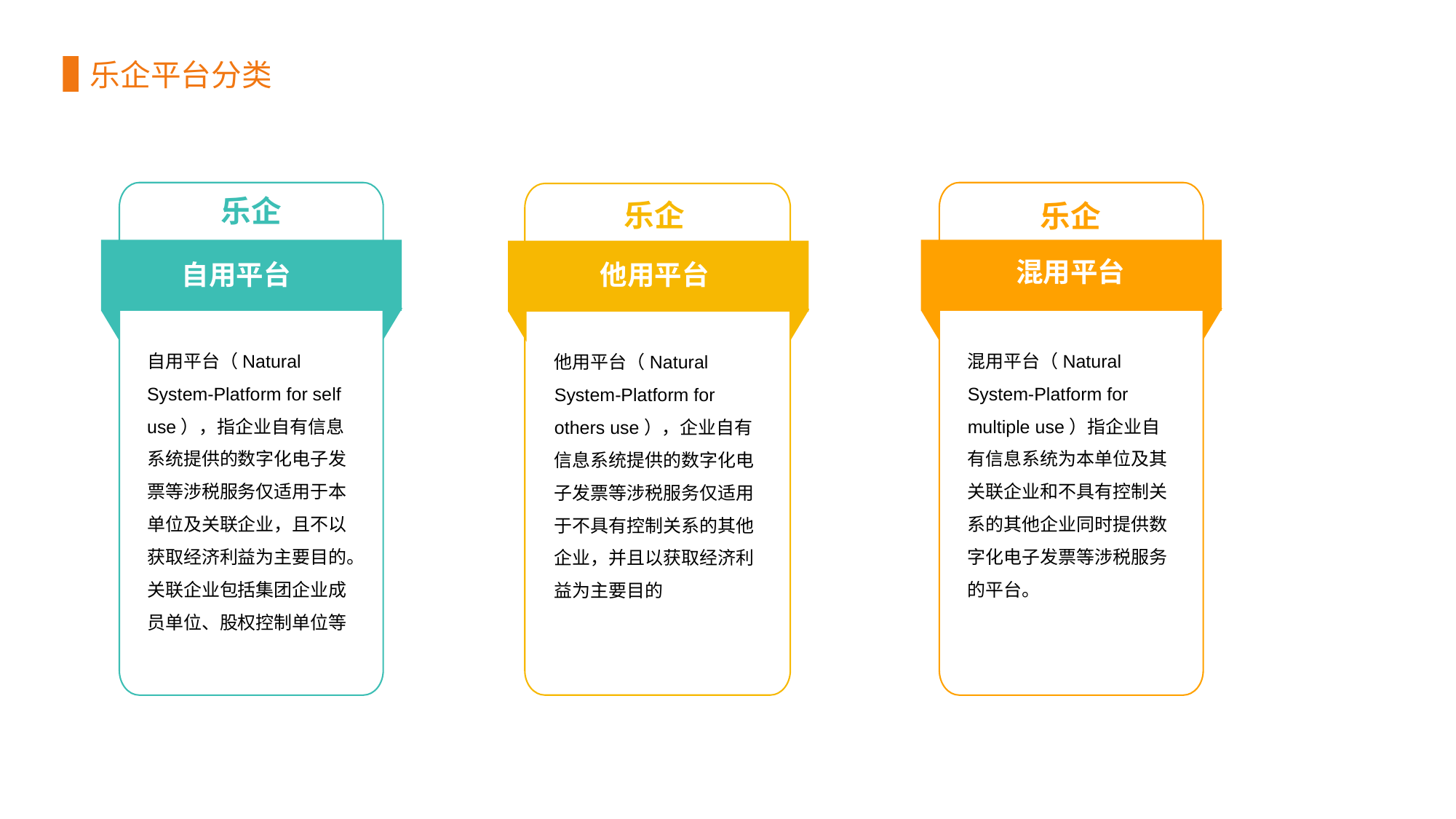

乐企平台分类

乐企

自用平台

自用平台（Natural System-Platform for self use），指企业自有信息系统提供的数字化电子发票等涉税服务仅适用于本单位及关联企业，且不以获取经济利益为主要目的。关联企业包括集团企业成员单位、股权控制单位等

混用平台

混用平台（Natural System-Platform for multiple use）指企业自有信息系统为本单位及其关联企业和不具有控制关系的其他企业同时提供数字化电子发票等涉税服务的平台。

他用平台

他用平台（Natural System-Platform for others use），企业自有信息系统提供的数字化电子发票等涉税服务仅适用于不具有控制关系的其他企业，并且以获取经济利益为主要目的
乐企
乐企